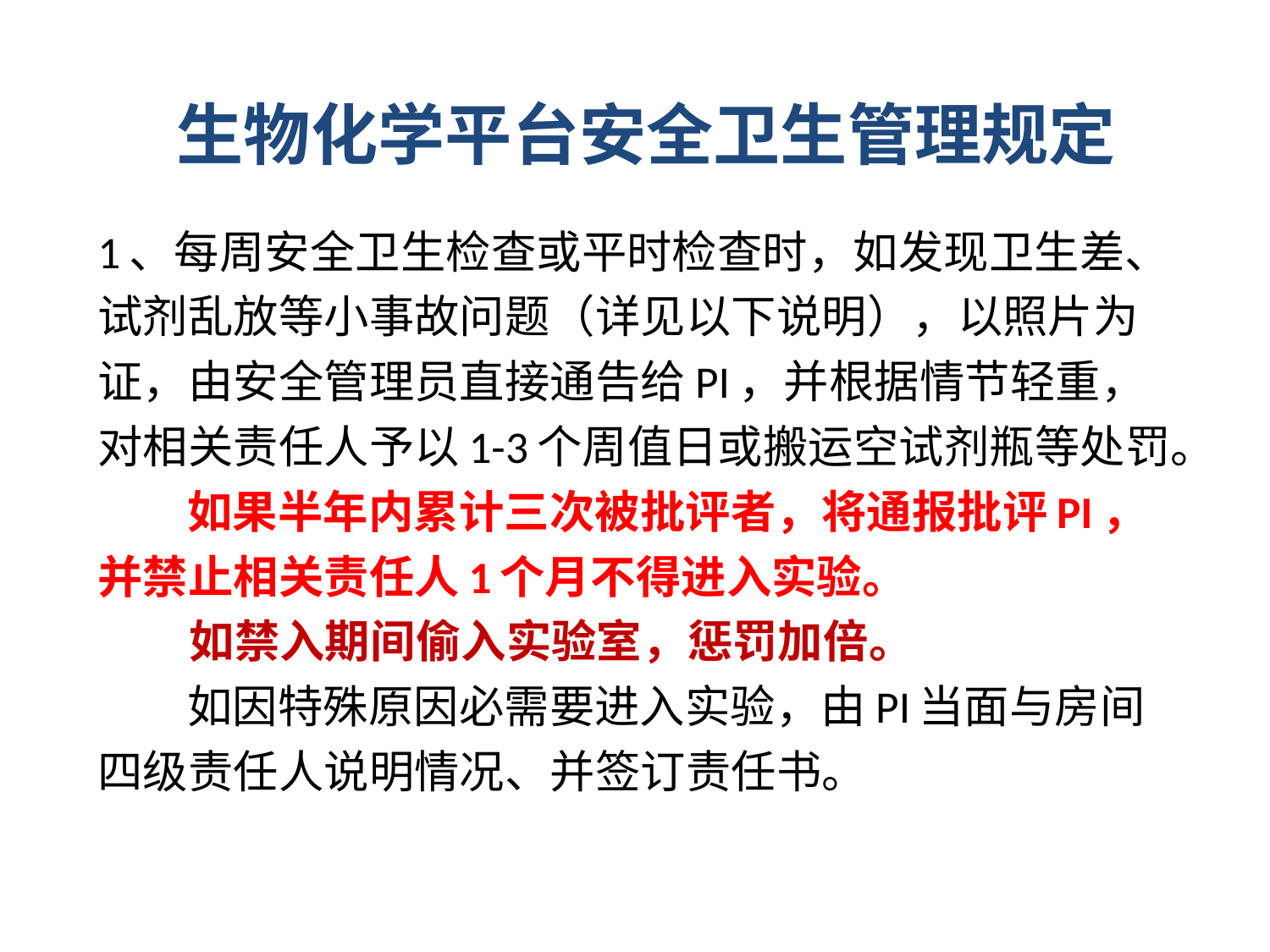

# 生物化学平台安全卫生管理规定
1、每周安全卫生检查或平时检查时，如发现卫生差、试剂乱放等小事故问题（详见以下说明），以照片为证，由安全管理员直接通告给PI，并根据情节轻重，对相关责任人予以1-3个周值日或搬运空试剂瓶等处罚。
        如果半年内累计三次被批评者，将通报批评PI，并禁止相关责任人1个月不得进入实验。
        如禁入期间偷入实验室，惩罚加倍。
        如因特殊原因必需要进入实验，由PI当面与房间四级责任人说明情况、并签订责任书。